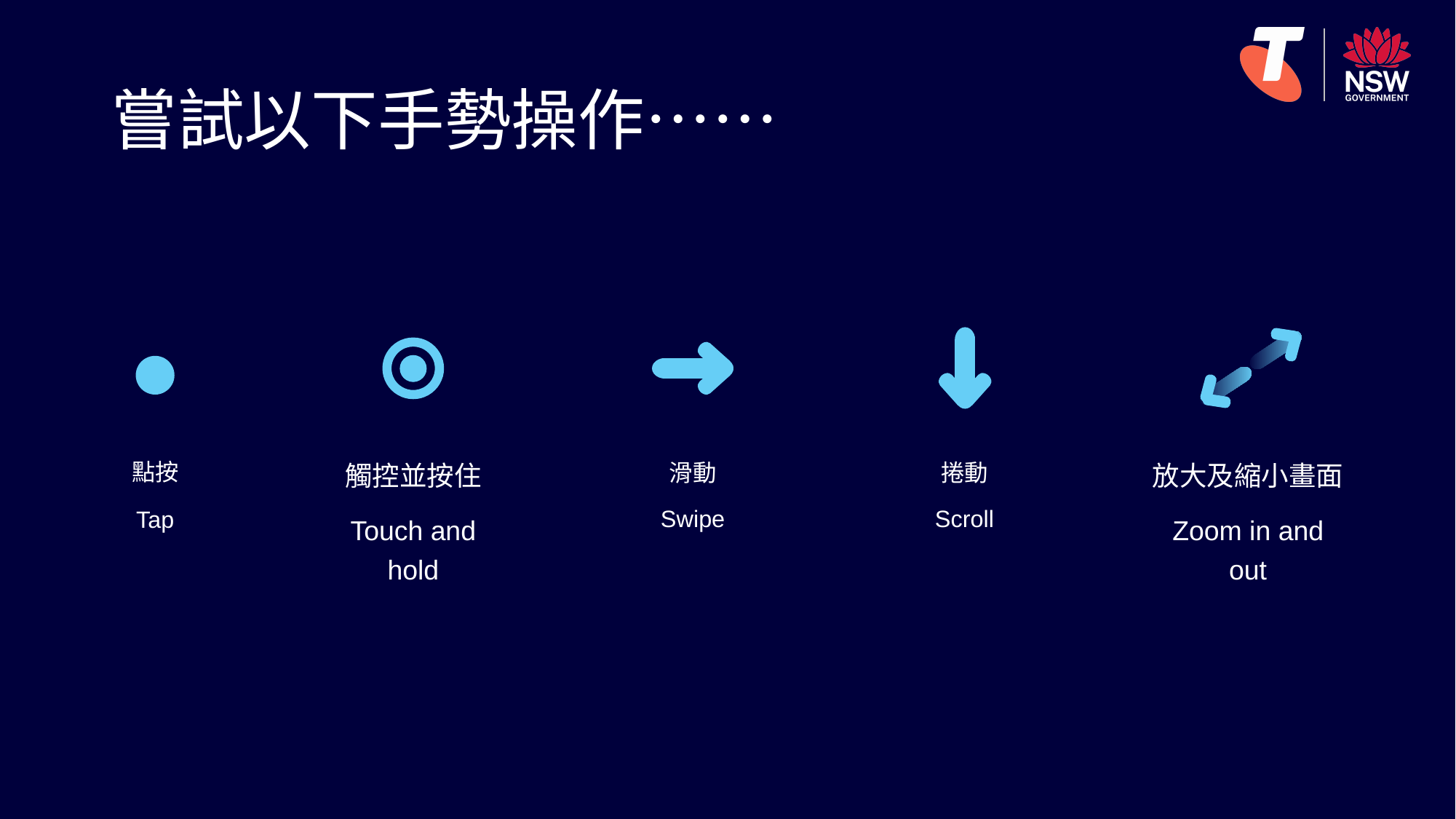

# 嘗試以下手勢操作……

點按
Tap
觸控並按住
Touch and hold
滑動
Swipe
捲動
Scroll
放大及縮小畫面
Zoom in and out